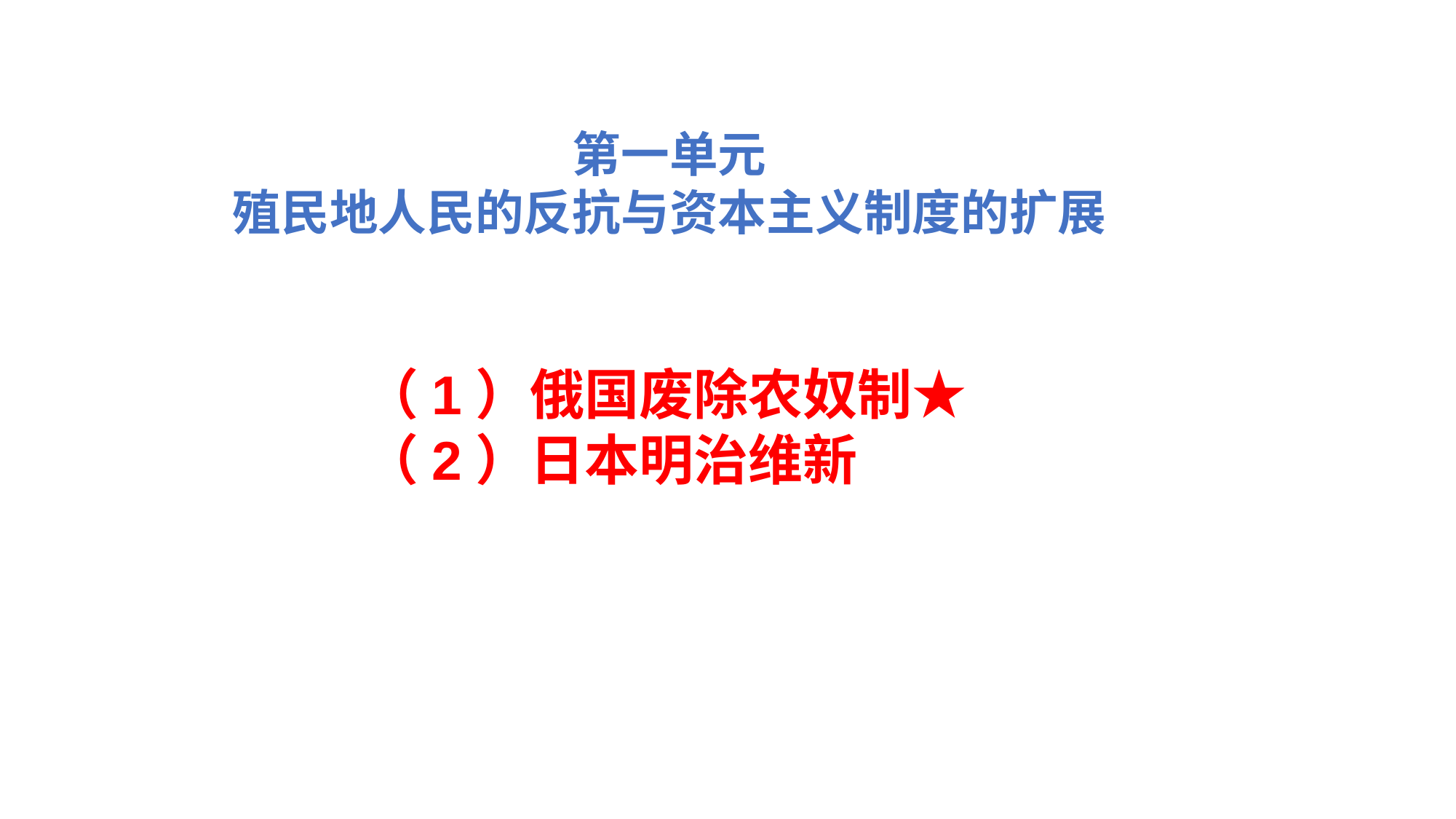

第一单元
殖民地人民的反抗与资本主义制度的扩展
（1）俄国废除农奴制★
（2）日本明治维新